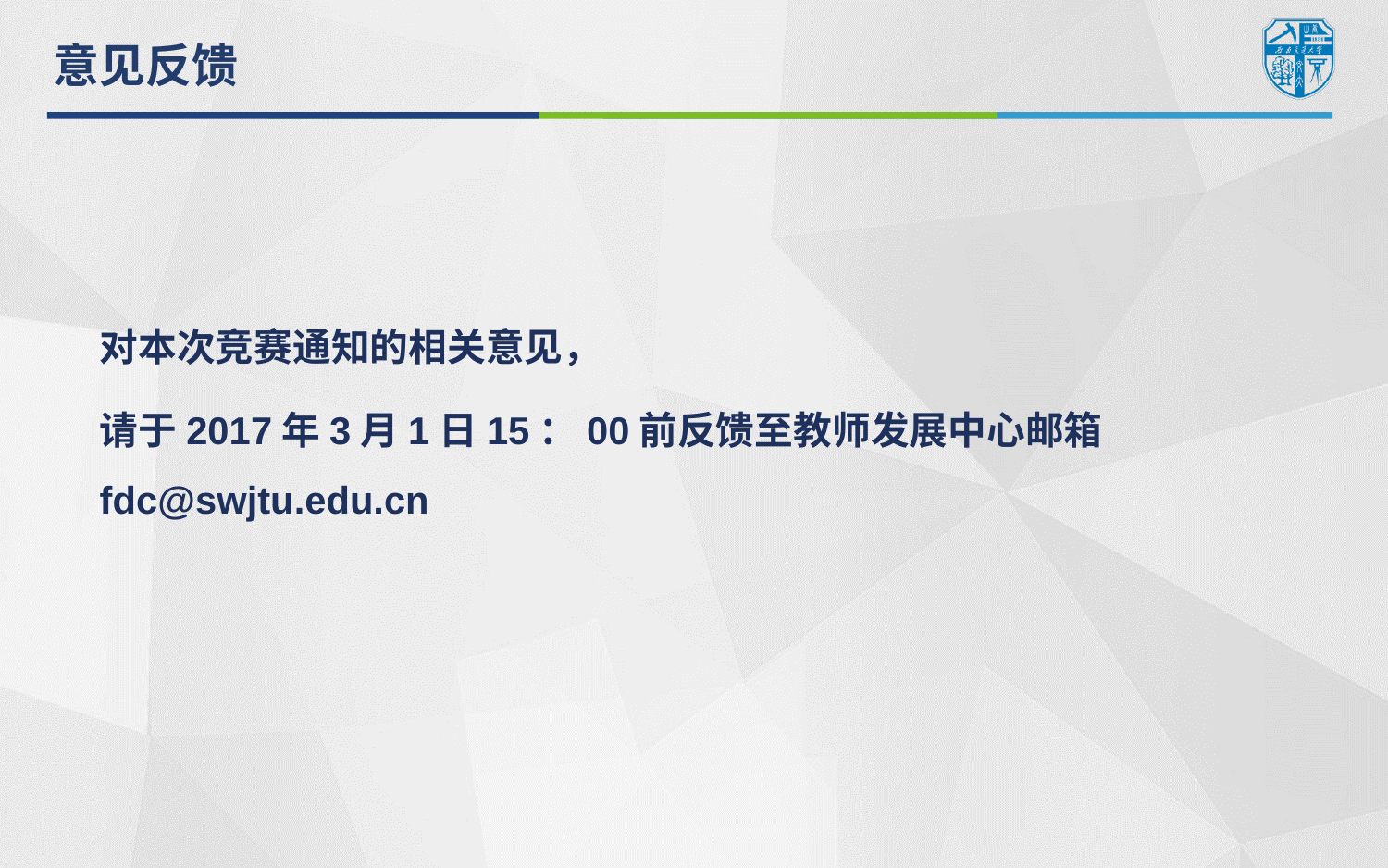

意见反馈

对本次竞赛通知的相关意见，
请于2017年3月1日15：00前反馈至教师发展中心邮箱fdc@swjtu.edu.cn